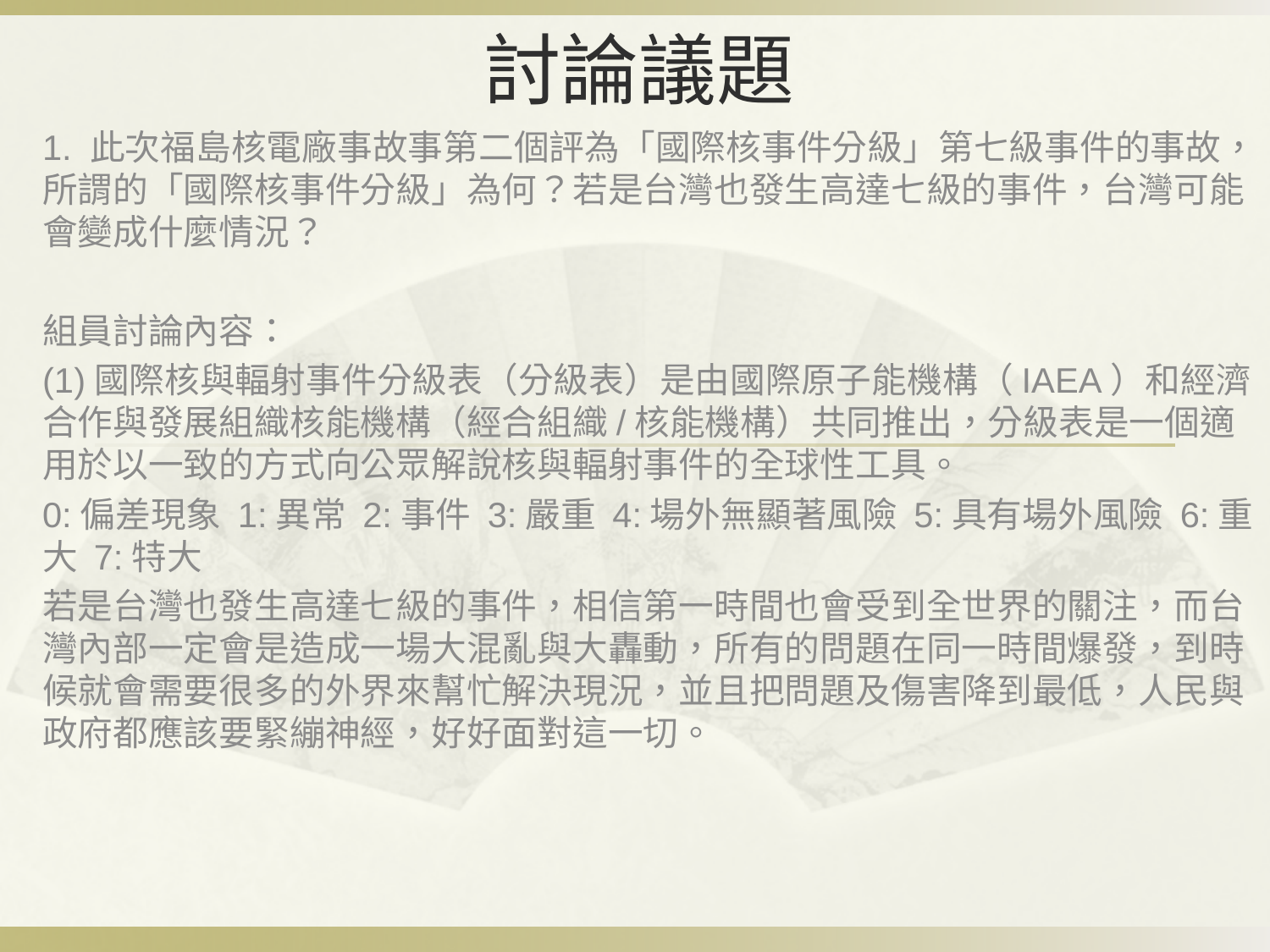

# 討論議題
1. 此次福島核電廠事故事第二個評為「國際核事件分級」第七級事件的事故，所謂的「國際核事件分級」為何？若是台灣也發生高達七級的事件，台灣可能會變成什麼情況？

組員討論內容：
(1)國際核與輻射事件分級表（分級表）是由國際原子能機構（IAEA）和經濟合作與發展組織核能機構（經合組織/核能機構）共同推出，分級表是一個適用於以一致的方式向公眾解說核與輻射事件的全球性工具。
0:偏差現象 1:異常 2:事件 3:嚴重 4:場外無顯著風險 5:具有場外風險 6:重大 7:特大
若是台灣也發生高達七級的事件，相信第一時間也會受到全世界的關注，而台灣內部一定會是造成一場大混亂與大轟動，所有的問題在同一時間爆發，到時候就會需要很多的外界來幫忙解決現況，並且把問題及傷害降到最低，人民與政府都應該要緊繃神經，好好面對這一切。